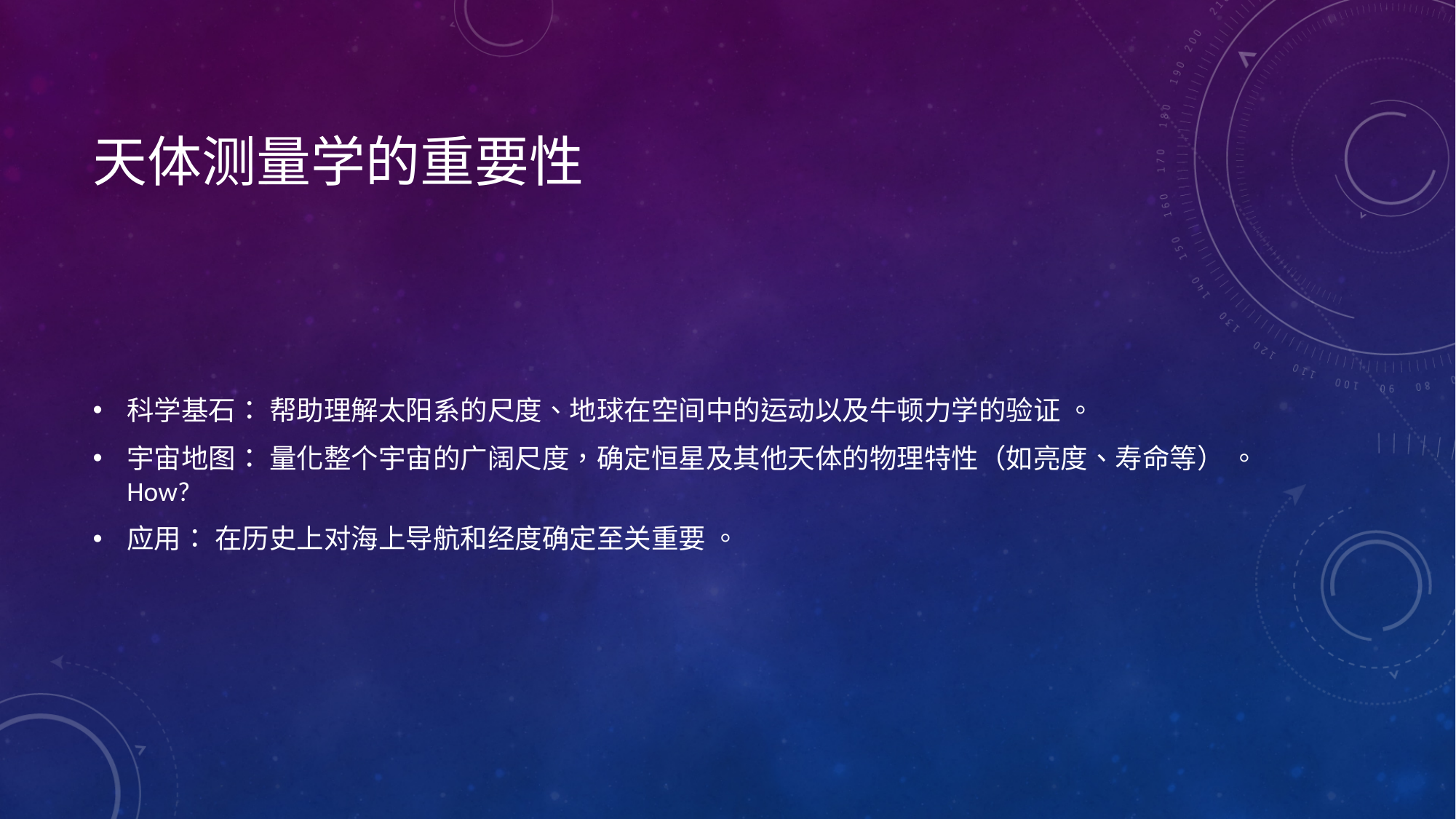

# 天体测量学的重要性
科学基石： 帮助理解太阳系的尺度、地球在空间中的运动以及牛顿力学的验证 。
宇宙地图： 量化整个宇宙的广阔尺度，确定恒星及其他天体的物理特性（如亮度、寿命等） 。How?
应用： 在历史上对海上导航和经度确定至关重要 。